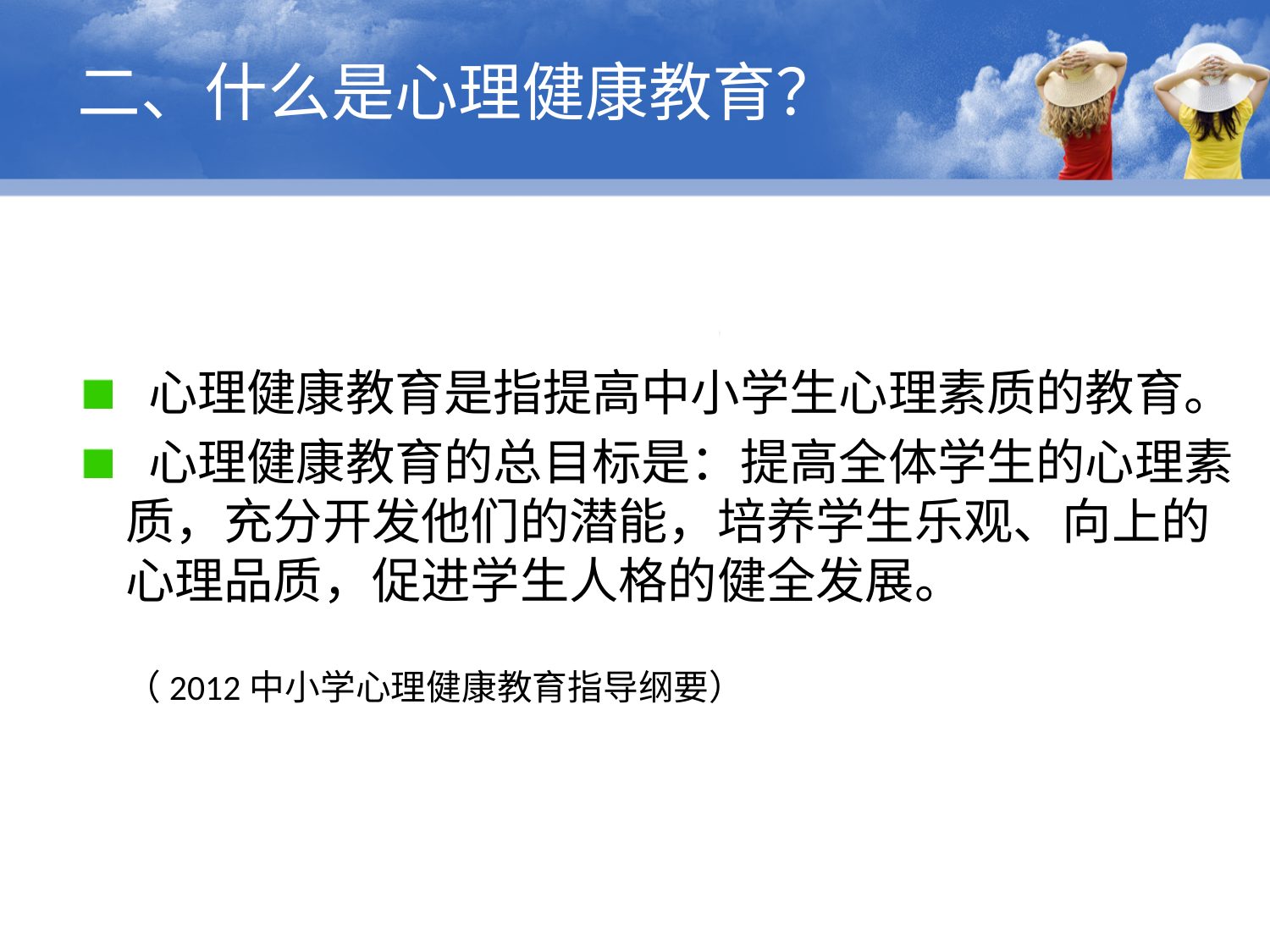

# 二、什么是心理健康教育？

 心理健康教育是指提高中小学生心理素质的教育。
 心理健康教育的总目标是：提高全体学生的心理素质，充分开发他们的潜能，培养学生乐观、向上的心理品质，促进学生人格的健全发展。

     （2012中小学心理健康教育指导纲要）